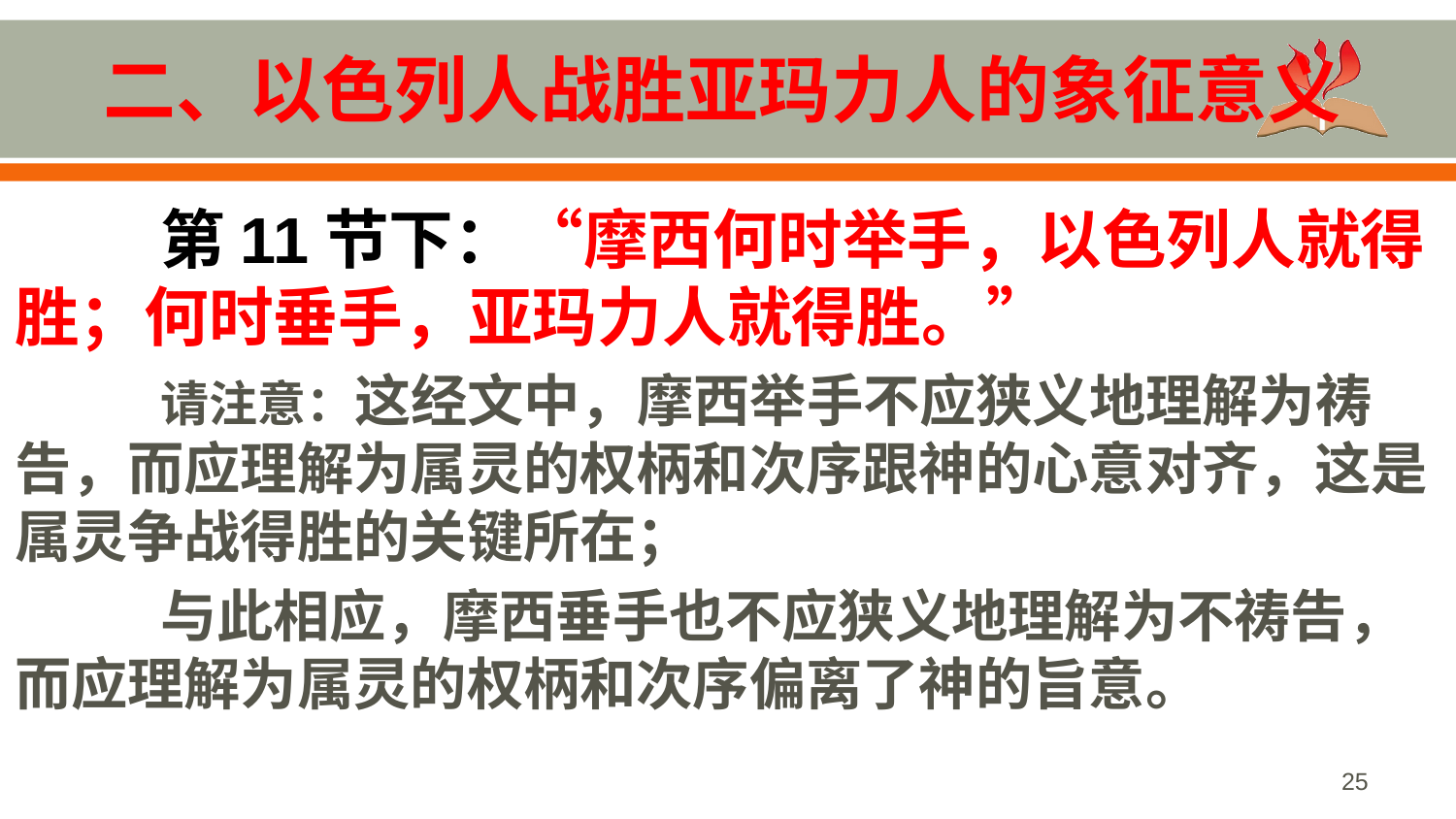

# 二、以色列人战胜亚玛力人的象征意义
	第11节下：“摩西何时举手，以色列人就得胜；何时垂手，亚玛力人就得胜。”
	请注意：这经文中，摩西举手不应狭义地理解为祷告，而应理解为属灵的权柄和次序跟神的心意对齐，这是属灵争战得胜的关键所在；
	与此相应，摩西垂手也不应狭义地理解为不祷告，而应理解为属灵的权柄和次序偏离了神的旨意。
25